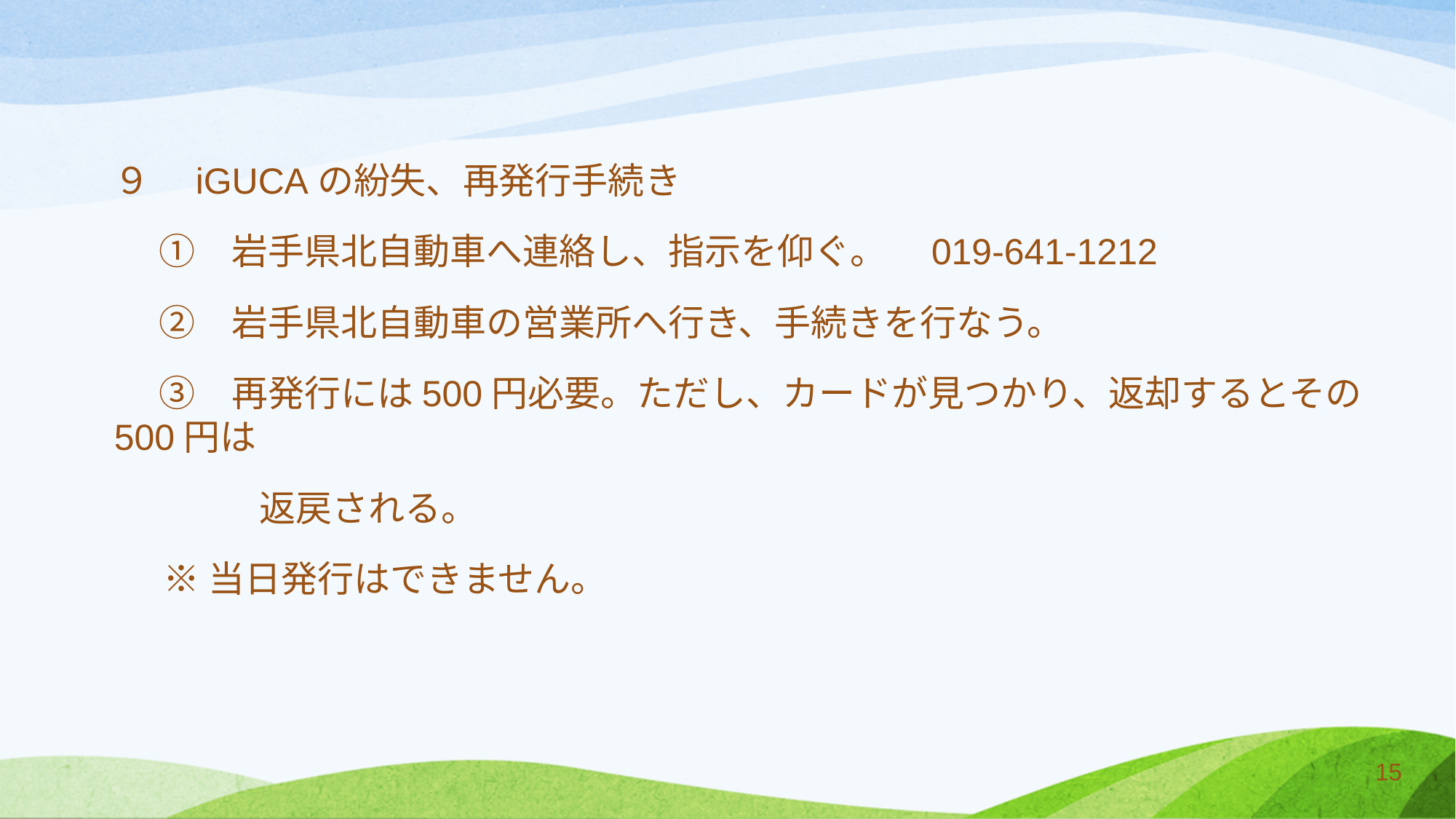

９　iGUCAの紛失、再発行手続き
　 ①　岩手県北自動車へ連絡し、指示を仰ぐ。　019-641-1212
　 ②　岩手県北自動車の営業所へ行き、手続きを行なう。
　 ③　再発行には500円必要。ただし、カードが見つかり、返却するとその500円は
　　　　返戻される。
      ※当日発行はできません。
15